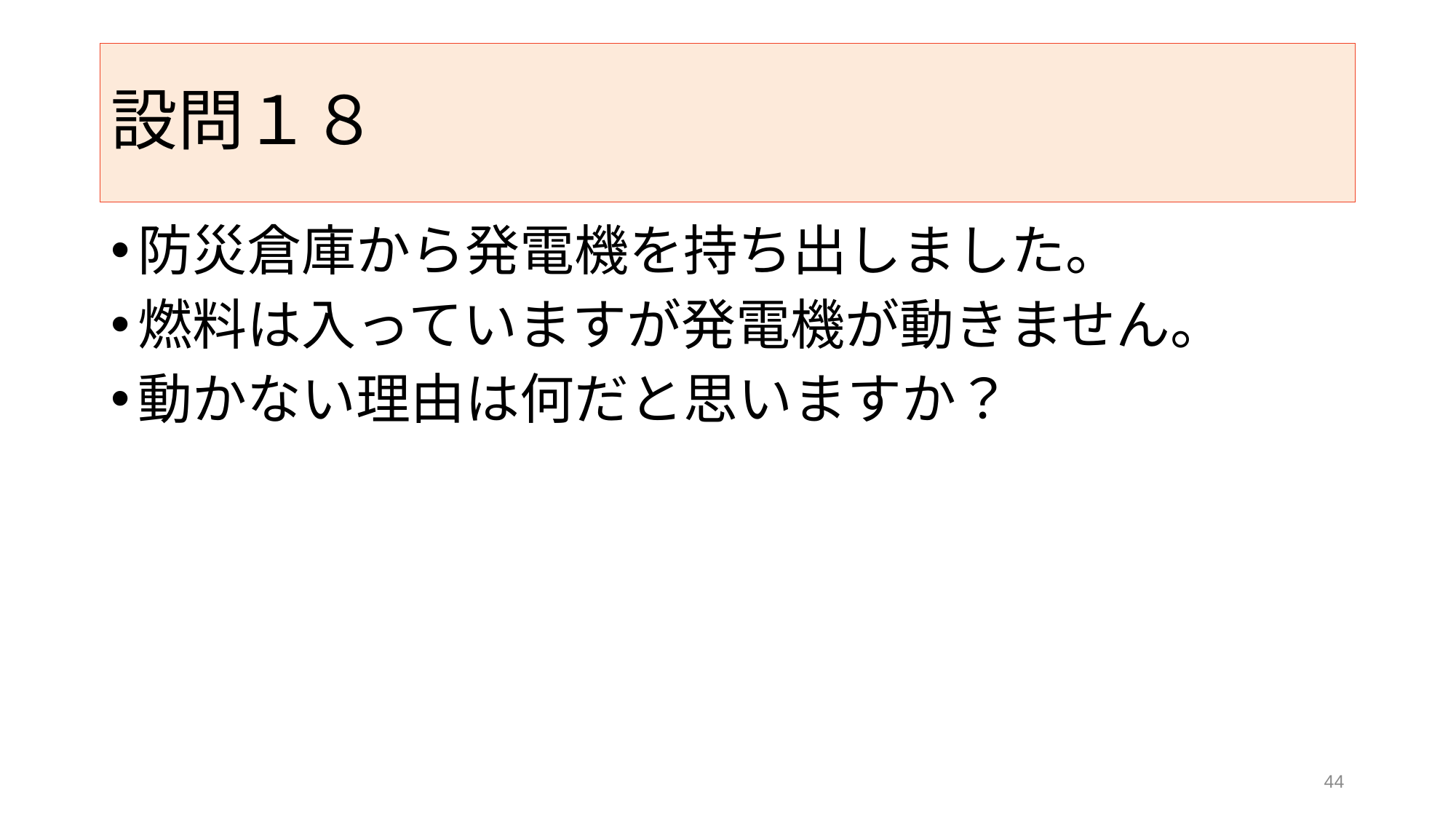

# 設問１８
防災倉庫から発電機を持ち出しました。
燃料は入っていますが発電機が動きません。
動かない理由は何だと思いますか？
44